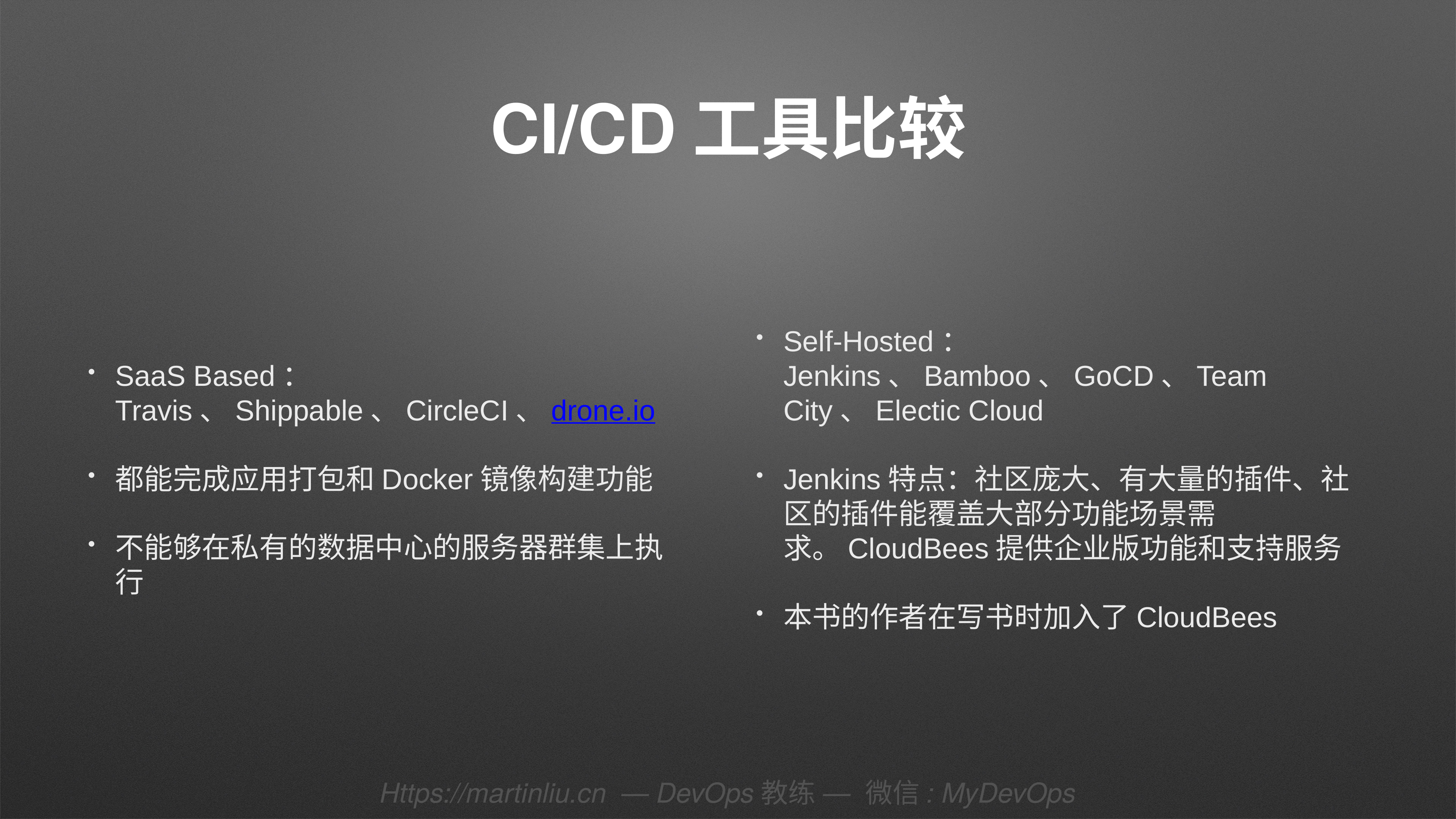

# CI/CD工具比较
SaaS Based： Travis、Shippable、CircleCI、drone.io
都能完成应用打包和Docker镜像构建功能
不能够在私有的数据中心的服务器群集上执行
Self-Hosted：Jenkins、Bamboo、GoCD、Team City、Electic Cloud
Jenkins特点：社区庞大、有大量的插件、社区的插件能覆盖大部分功能场景需求。CloudBees提供企业版功能和支持服务
本书的作者在写书时加入了CloudBees